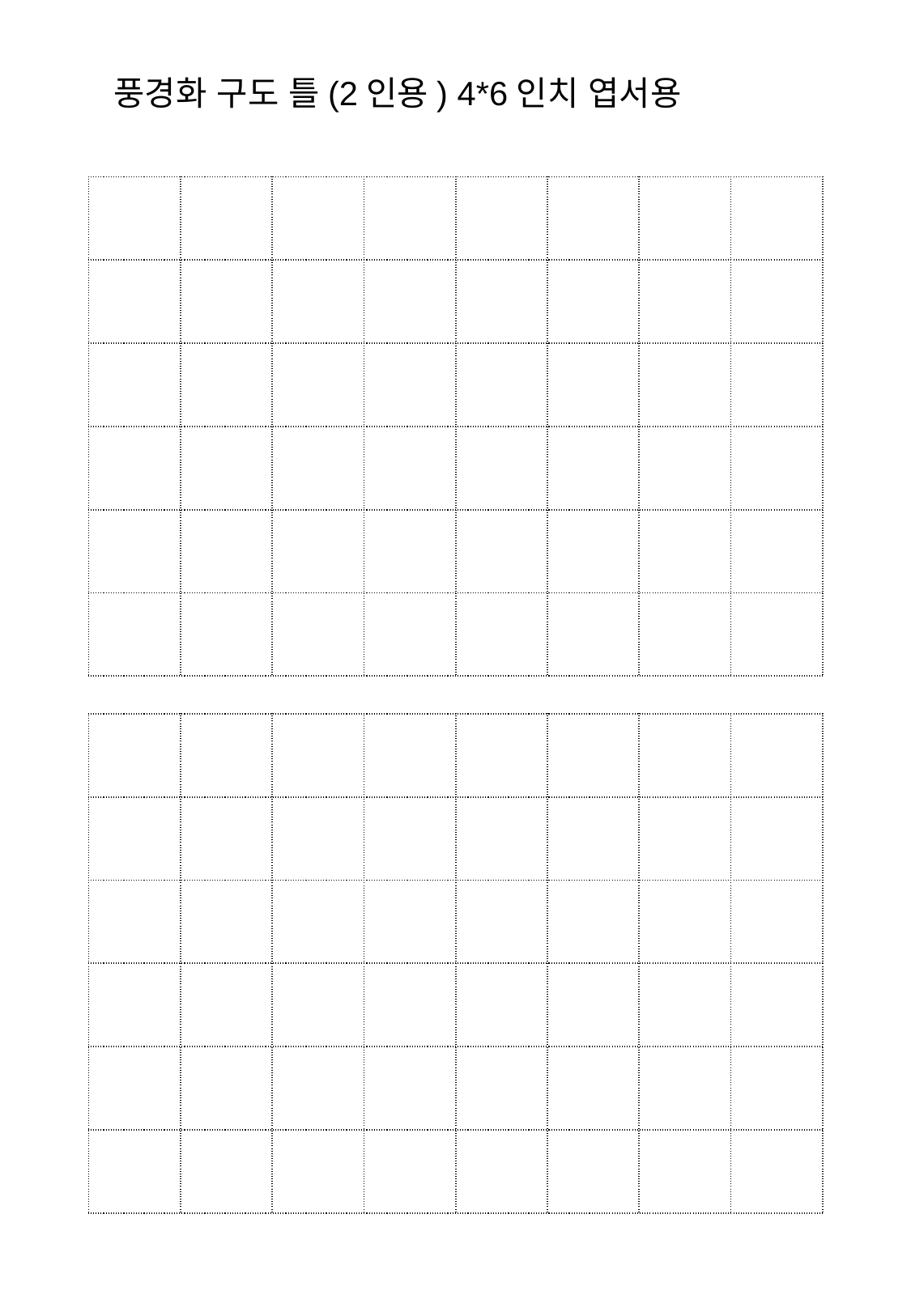

풍경화 구도 틀(2인용) 4*6인치 엽서용
|  |  |  |  |  |  |  |  |
| --- | --- | --- | --- | --- | --- | --- | --- |
|  |  |  |  |  |  |  |  |
|  |  |  |  |  |  |  |  |
|  |  |  |  |  |  |  |  |
|  |  |  |  |  |  |  |  |
|  |  |  |  |  |  |  |  |
|  |  |  |  |  |  |  |  |
| --- | --- | --- | --- | --- | --- | --- | --- |
|  |  |  |  |  |  |  |  |
|  |  |  |  |  |  |  |  |
|  |  |  |  |  |  |  |  |
|  |  |  |  |  |  |  |  |
|  |  |  |  |  |  |  |  |